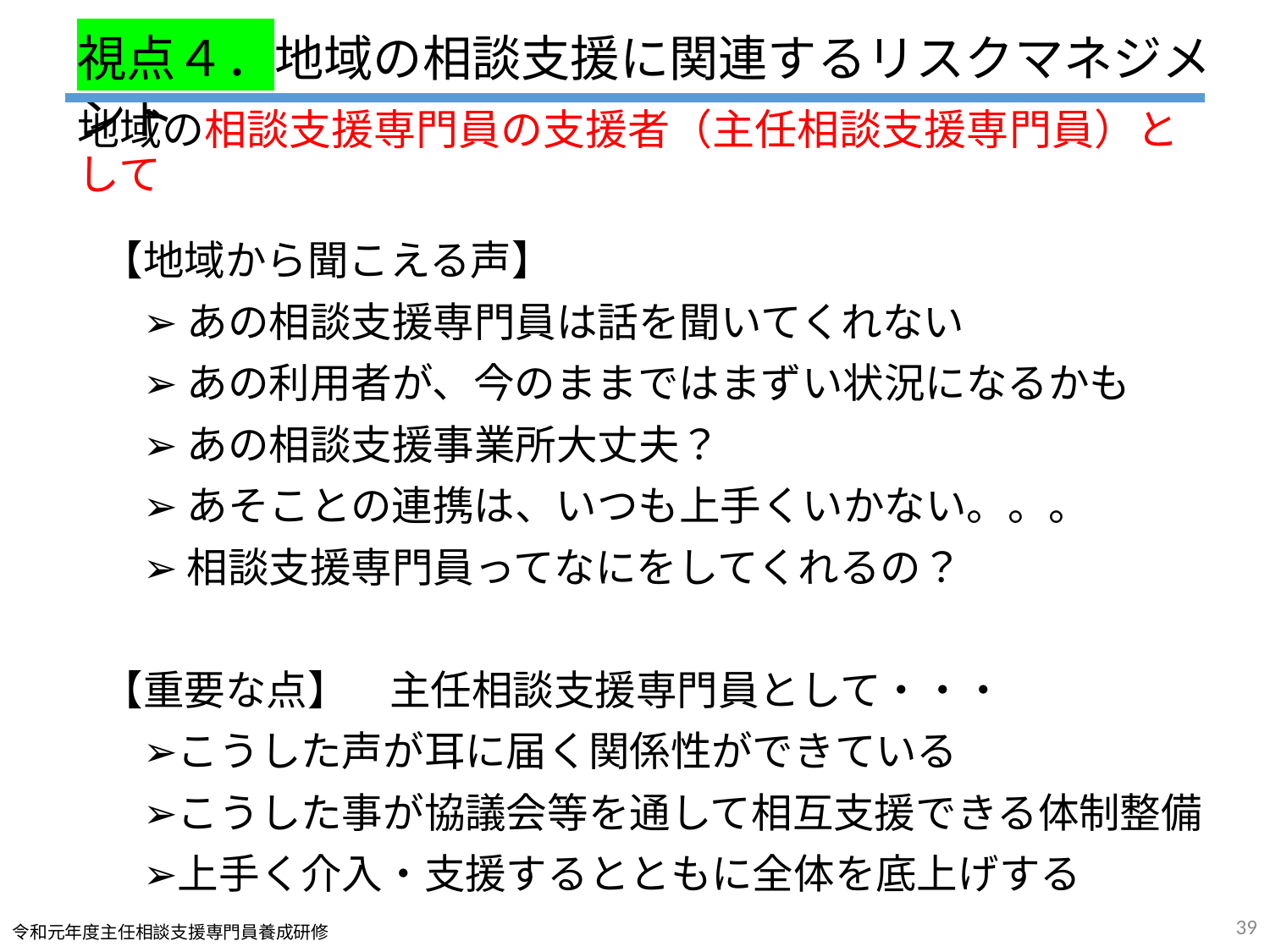

視点４．地域の相談支援に関連するリスクマネジメント
# 地域の相談支援専門員の支援者（主任相談支援専門員）として
【地域から聞こえる声】
　➢ あの相談支援専門員は話を聞いてくれない
　➢ あの利用者が、今のままではまずい状況になるかも
　➢ あの相談支援事業所大丈夫？
　➢ あそことの連携は、いつも上手くいかない。。。
　➢ 相談支援専門員ってなにをしてくれるの？

【重要な点】　主任相談支援専門員として・・・
　➢こうした声が耳に届く関係性ができている
　➢こうした事が協議会等を通して相互支援できる体制整備
　➢上手く介入・支援するとともに全体を底上げする
39
令和元年度主任相談支援専門員養成研修